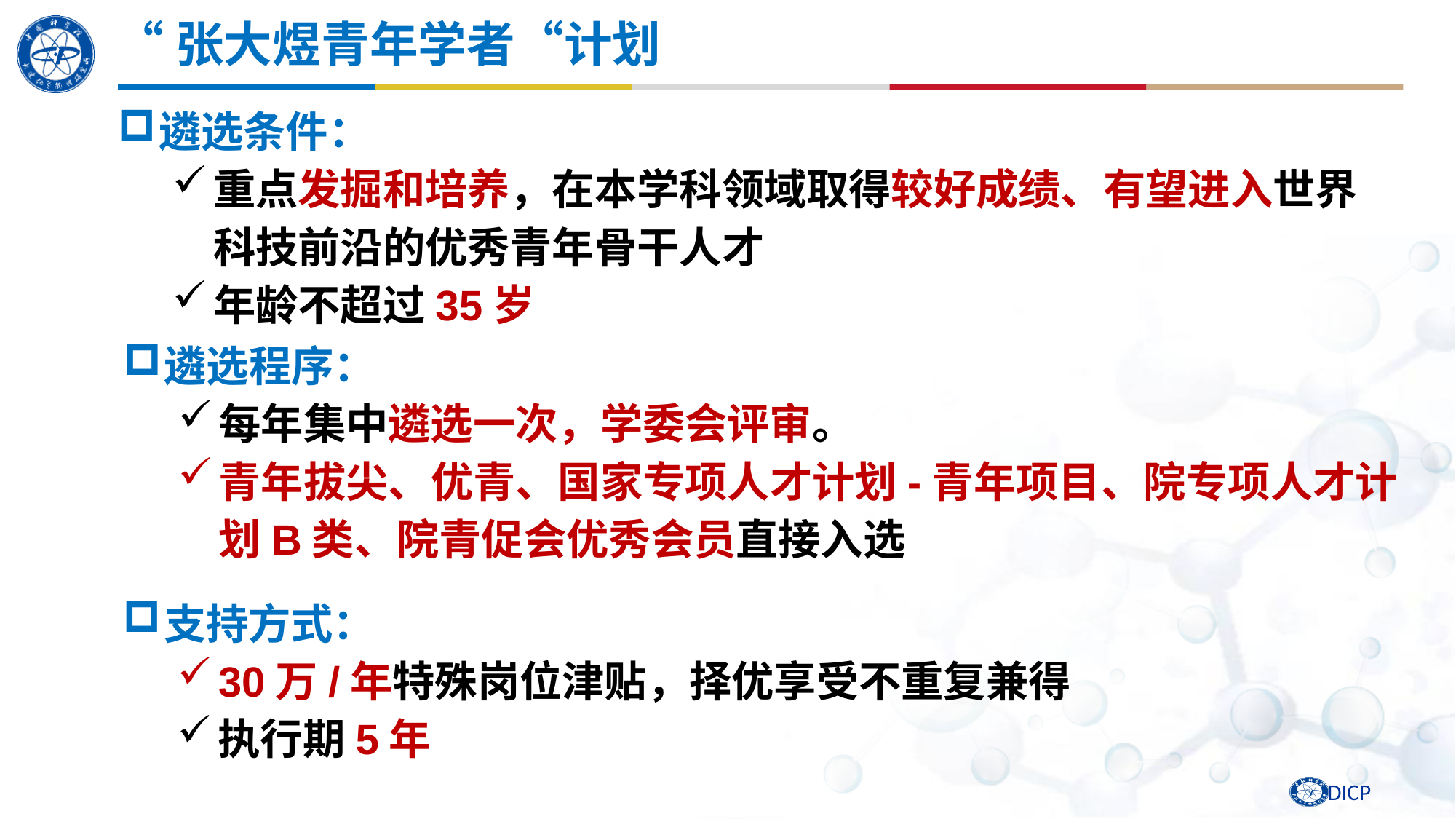

“张大煜青年学者“计划
遴选条件：
重点发掘和培养，在本学科领域取得较好成绩、有望进入世界科技前沿的优秀青年骨干人才
年龄不超过35岁
遴选程序：
每年集中遴选一次，学委会评审。
青年拔尖、优青、国家专项人才计划-青年项目、院专项人才计划B类、院青促会优秀会员直接入选
支持方式：
30万/年特殊岗位津贴，择优享受不重复兼得
执行期5年
4